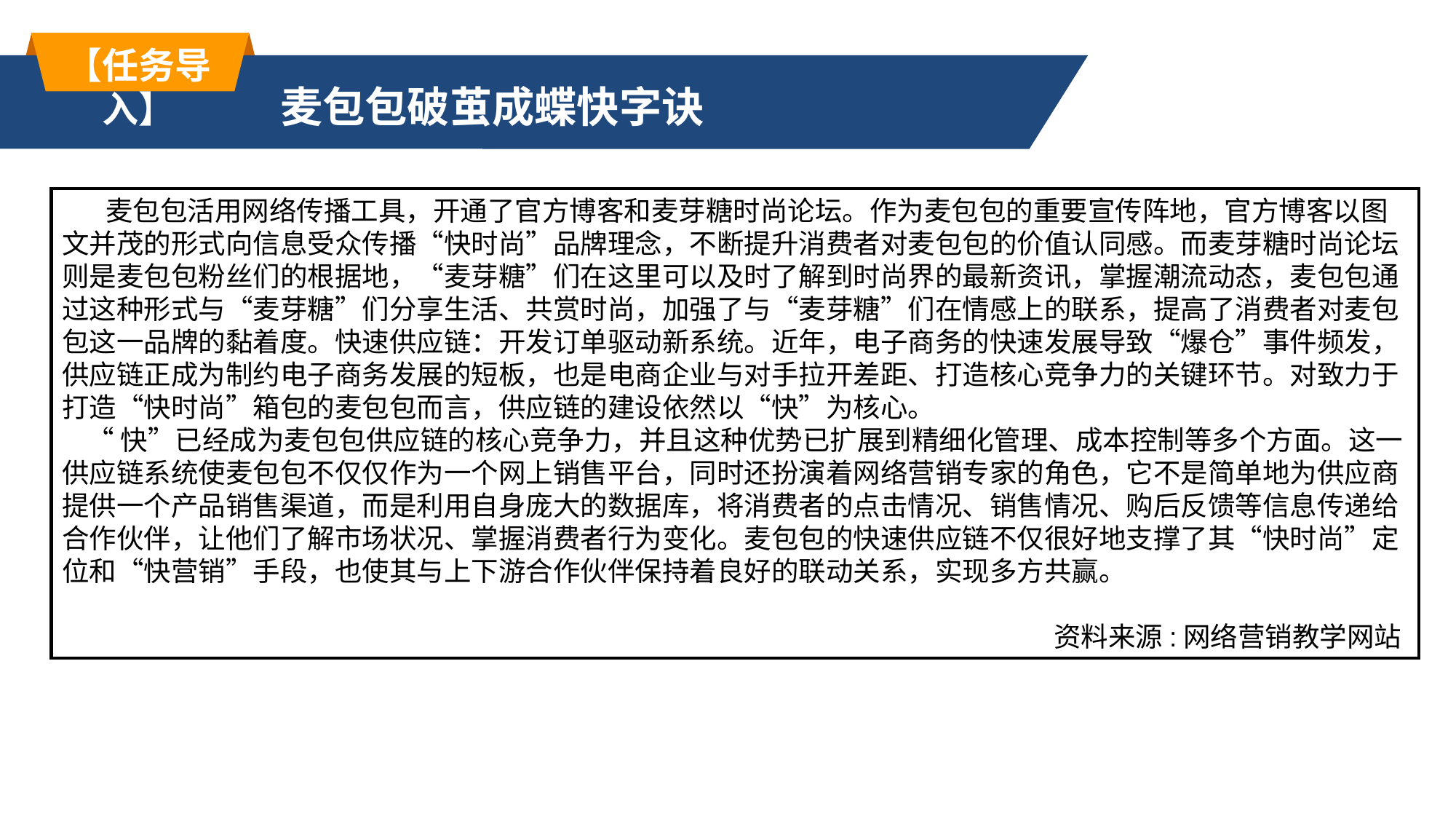

【任务导入】

麦包包破茧成蝶快字诀
      麦包包活用网络传播工具，开通了官方博客和麦芽糖时尚论坛。作为麦包包的重要宣传阵地，官方博客以图文并茂的形式向信息受众传播“快时尚”品牌理念，不断提升消费者对麦包包的价值认同感。而麦芽糖时尚论坛则是麦包包粉丝们的根据地，“麦芽糖”们在这里可以及时了解到时尚界的最新资讯，掌握潮流动态，麦包包通过这种形式与“麦芽糖”们分享生活、共赏时尚，加强了与“麦芽糖”们在情感上的联系，提高了消费者对麦包包这一品牌的黏着度。快速供应链：开发订单驱动新系统。近年，电子商务的快速发展导致“爆仓”事件频发，供应链正成为制约电子商务发展的短板，也是电商企业与对手拉开差距、打造核心竞争力的关键环节。对致力于打造“快时尚”箱包的麦包包而言，供应链的建设依然以“快”为核心。
    “快”已经成为麦包包供应链的核心竞争力，并且这种优势已扩展到精细化管理、成本控制等多个方面。这一供应链系统使麦包包不仅仅作为一个网上销售平台，同时还扮演着网络营销专家的角色，它不是简单地为供应商提供一个产品销售渠道，而是利用自身庞大的数据库，将消费者的点击情况、销售情况、购后反馈等信息传递给合作伙伴，让他们了解市场状况、掌握消费者行为变化。麦包包的快速供应链不仅很好地支撑了其“快时尚”定位和“快营销”手段，也使其与上下游合作伙伴保持着良好的联动关系，实现多方共赢。

资料来源:网络营销教学网站